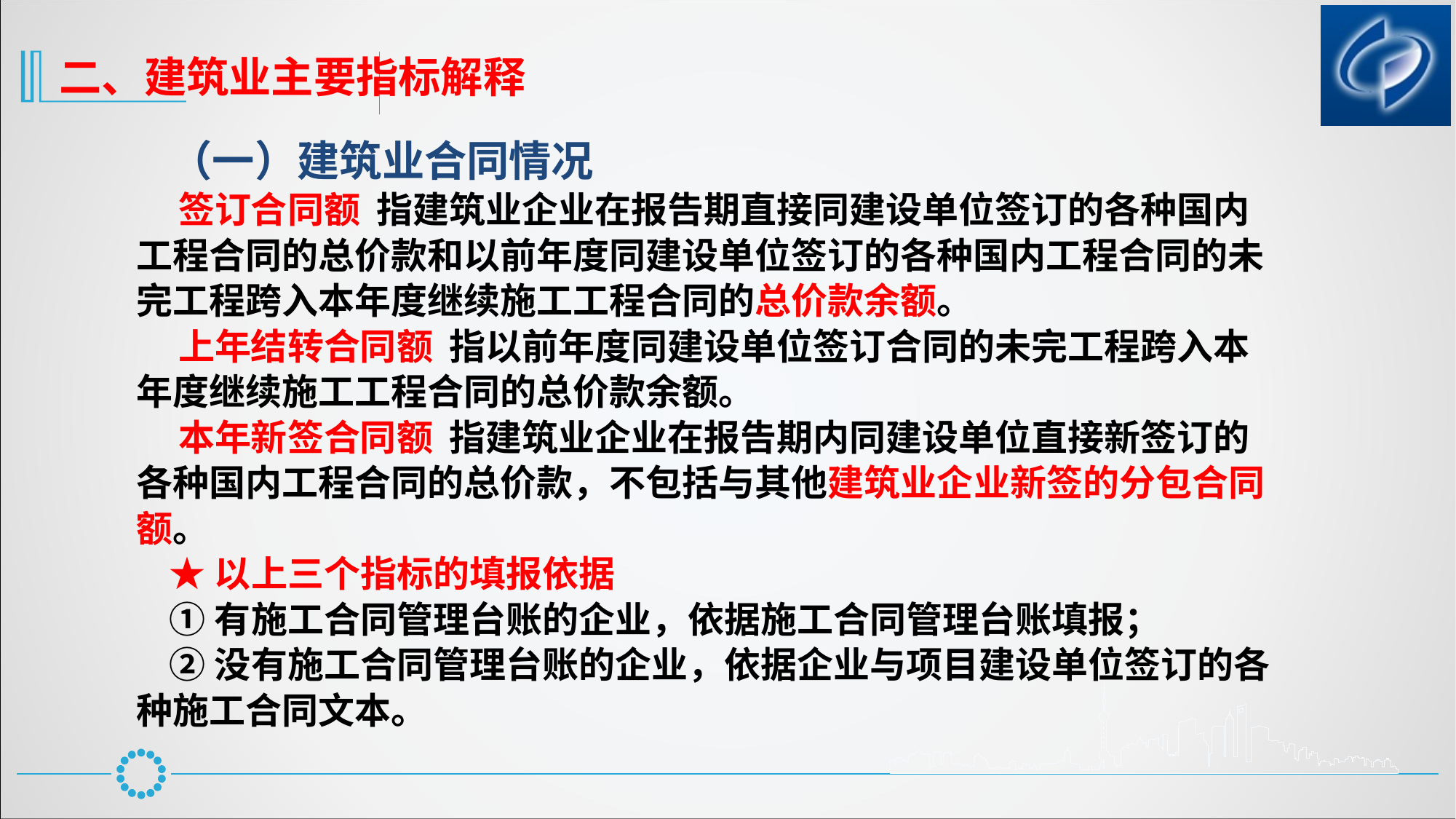

二、建筑业主要指标解释

   （一）建筑业合同情况
    签订合同额  指建筑业企业在报告期直接同建设单位签订的各种国内工程合同的总价款和以前年度同建设单位签订的各种国内工程合同的未完工程跨入本年度继续施工工程合同的总价款余额。
    上年结转合同额  指以前年度同建设单位签订合同的未完工程跨入本年度继续施工工程合同的总价款余额。
    本年新签合同额  指建筑业企业在报告期内同建设单位直接新签订的各种国内工程合同的总价款，不包括与其他建筑业企业新签的分包合同额。
    ★以上三个指标的填报依据
    ①有施工合同管理台账的企业，依据施工合同管理台账填报；
    ②没有施工合同管理台账的企业，依据企业与项目建设单位签订的各种施工合同文本。

6